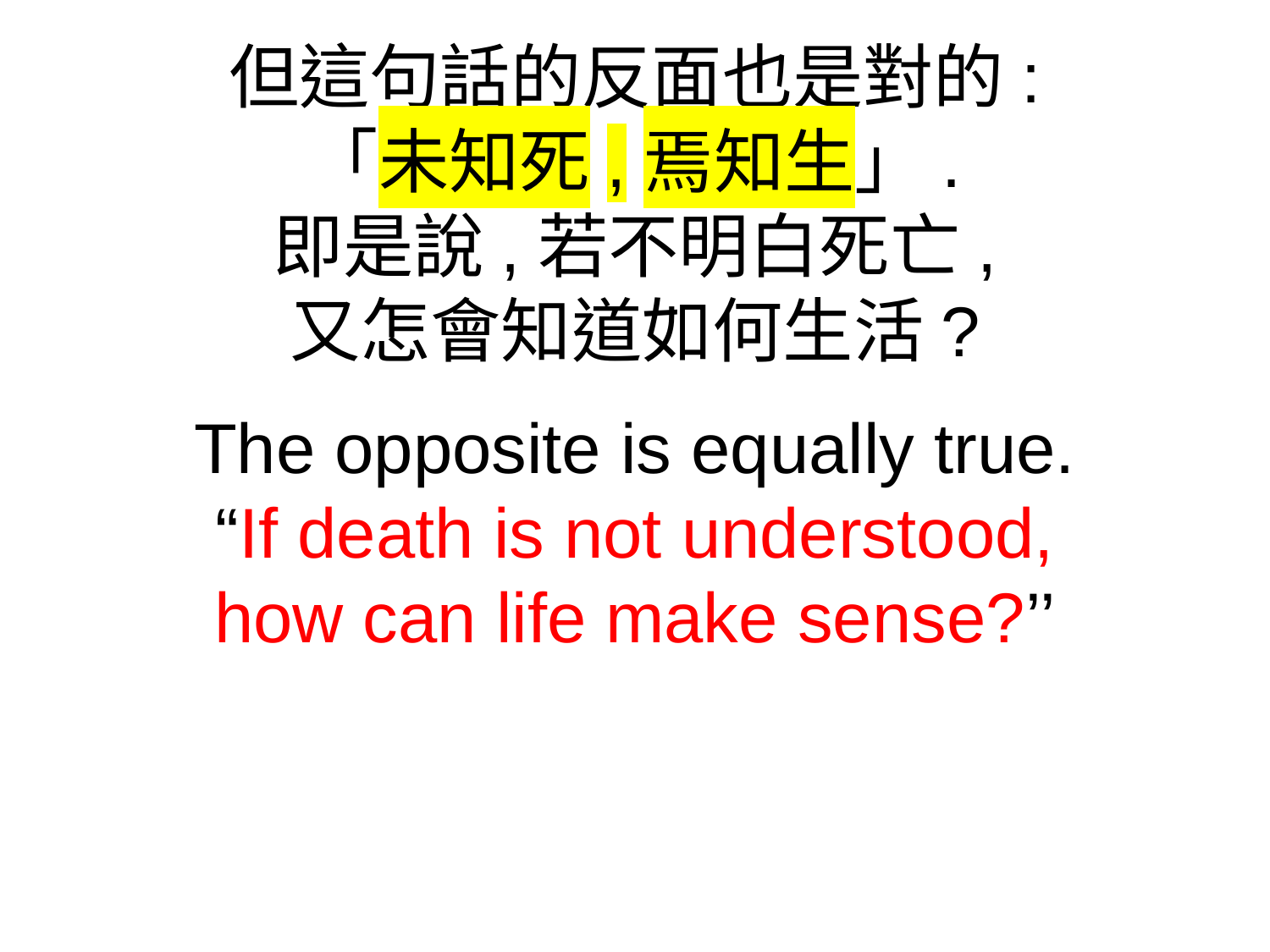

但這句話的反面也是對的:
「未知死,焉知生」.
即是說,若不明白死亡,
又怎會知道如何生活?
The opposite is equally true.
 “If death is not understood,
how can life make sense?’’